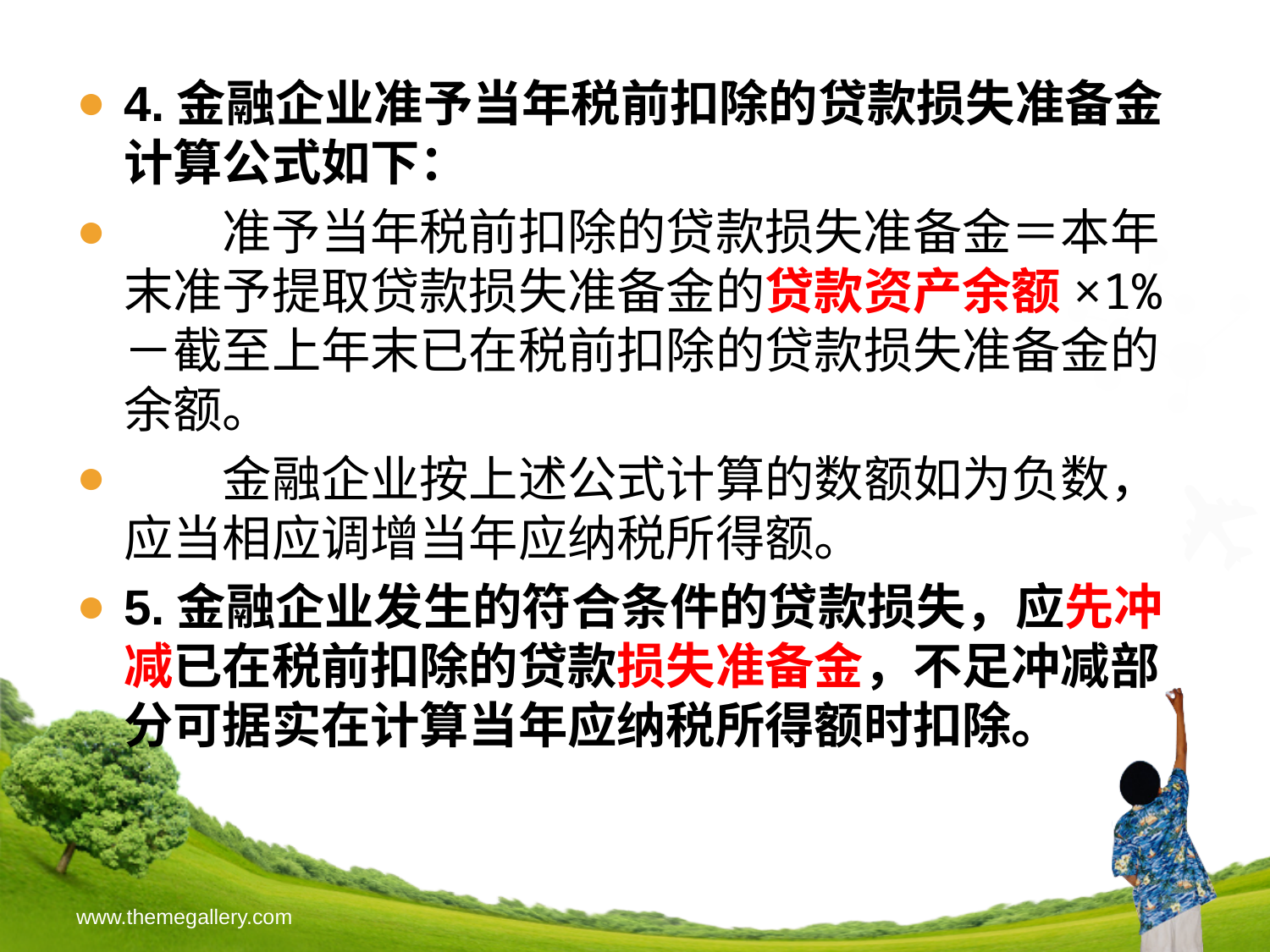

4.金融企业准予当年税前扣除的贷款损失准备金计算公式如下：
　　准予当年税前扣除的贷款损失准备金＝本年末准予提取贷款损失准备金的贷款资产余额×1%－截至上年末已在税前扣除的贷款损失准备金的余额。
　　金融企业按上述公式计算的数额如为负数，应当相应调增当年应纳税所得额。
5.金融企业发生的符合条件的贷款损失，应先冲减已在税前扣除的贷款损失准备金，不足冲减部分可据实在计算当年应纳税所得额时扣除。

www.themegallery.com